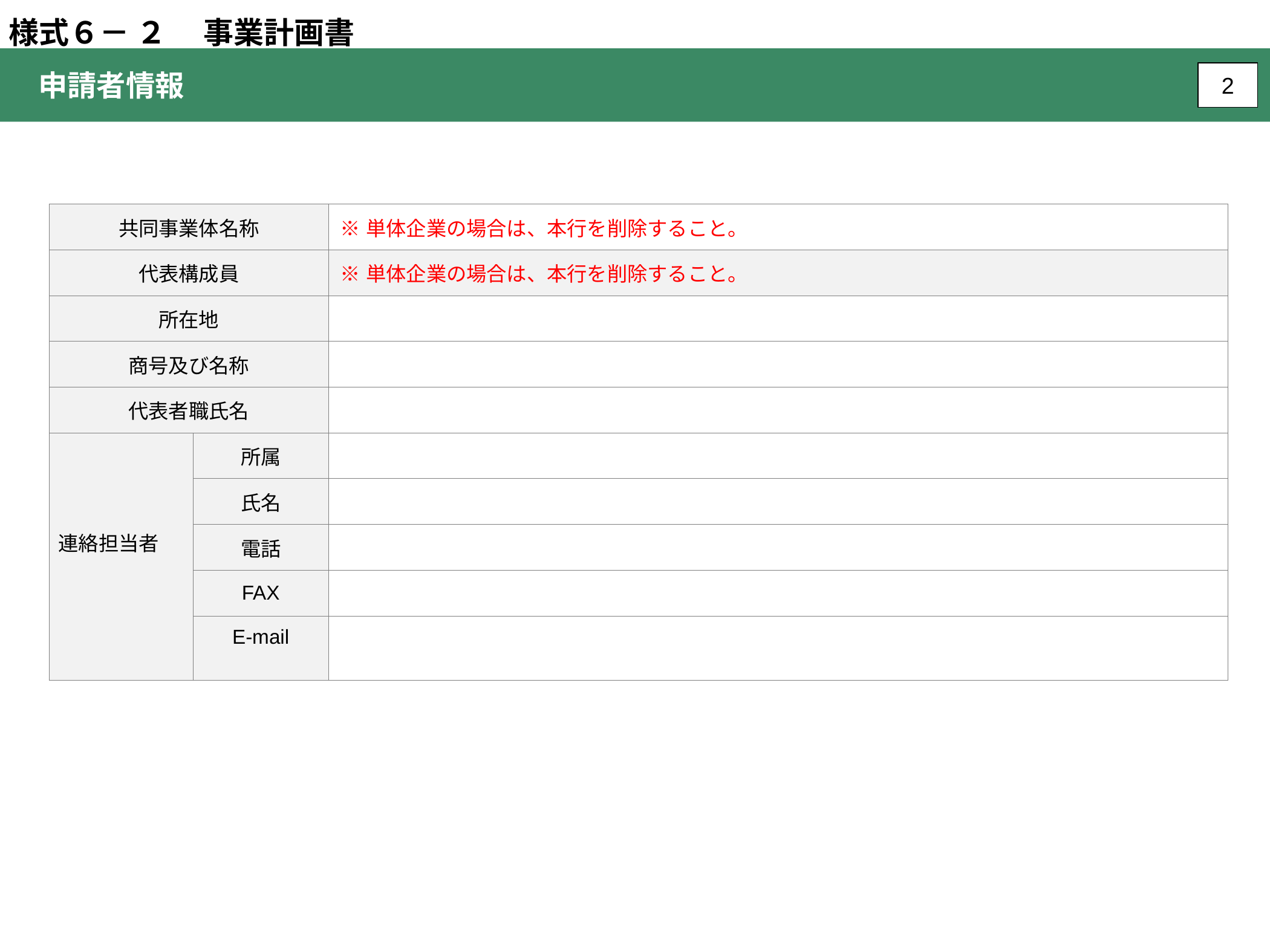

様式６－ ２ 　事業計画書
　申請者情報
2
| 共同事業体名称 |  | ※単体企業の場合は、本行を削除すること。 |
| --- | --- | --- |
| 代表構成員 |  | ※単体企業の場合は、本行を削除すること。 |
| 所在地 |  |  |
| 商号及び名称 |  |  |
| 代表者職氏名 |  |  |
| 連絡担当者 | 所属 |  |
|  | 氏名 |  |
|  | 電話 |  |
|  | FAX |  |
|  | E-mail |  |